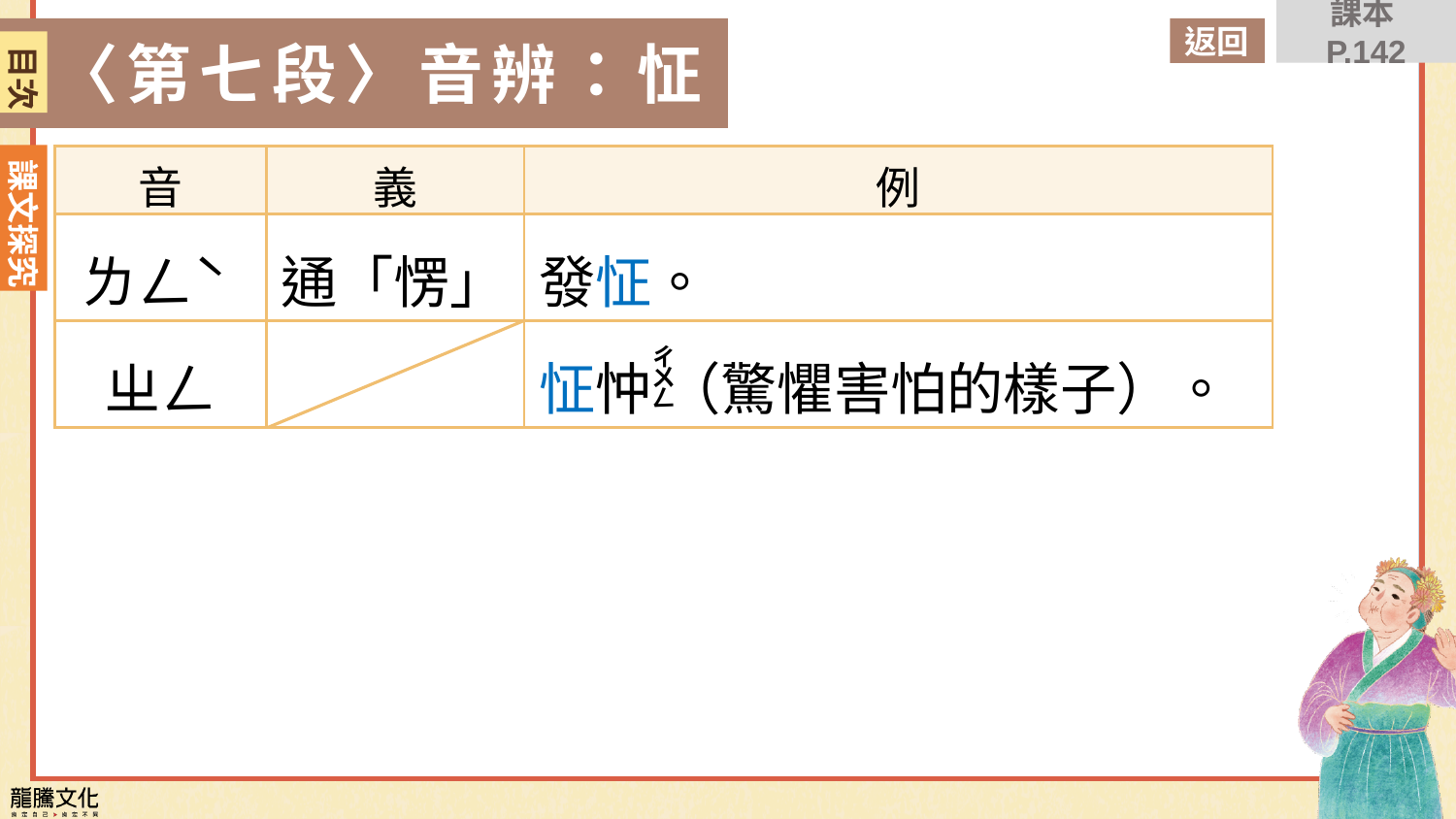

課本P.142

返回
〈第七段〉音辨：怔
目次
| 音 | 義 | 例 |
| --- | --- | --- |
| ㄌㄥˋ | 通「愣」 | 發怔。 |
| ㄓㄥ |  | 怔忡 （驚懼害怕的樣子）。 |
ㄔㄨㄥ